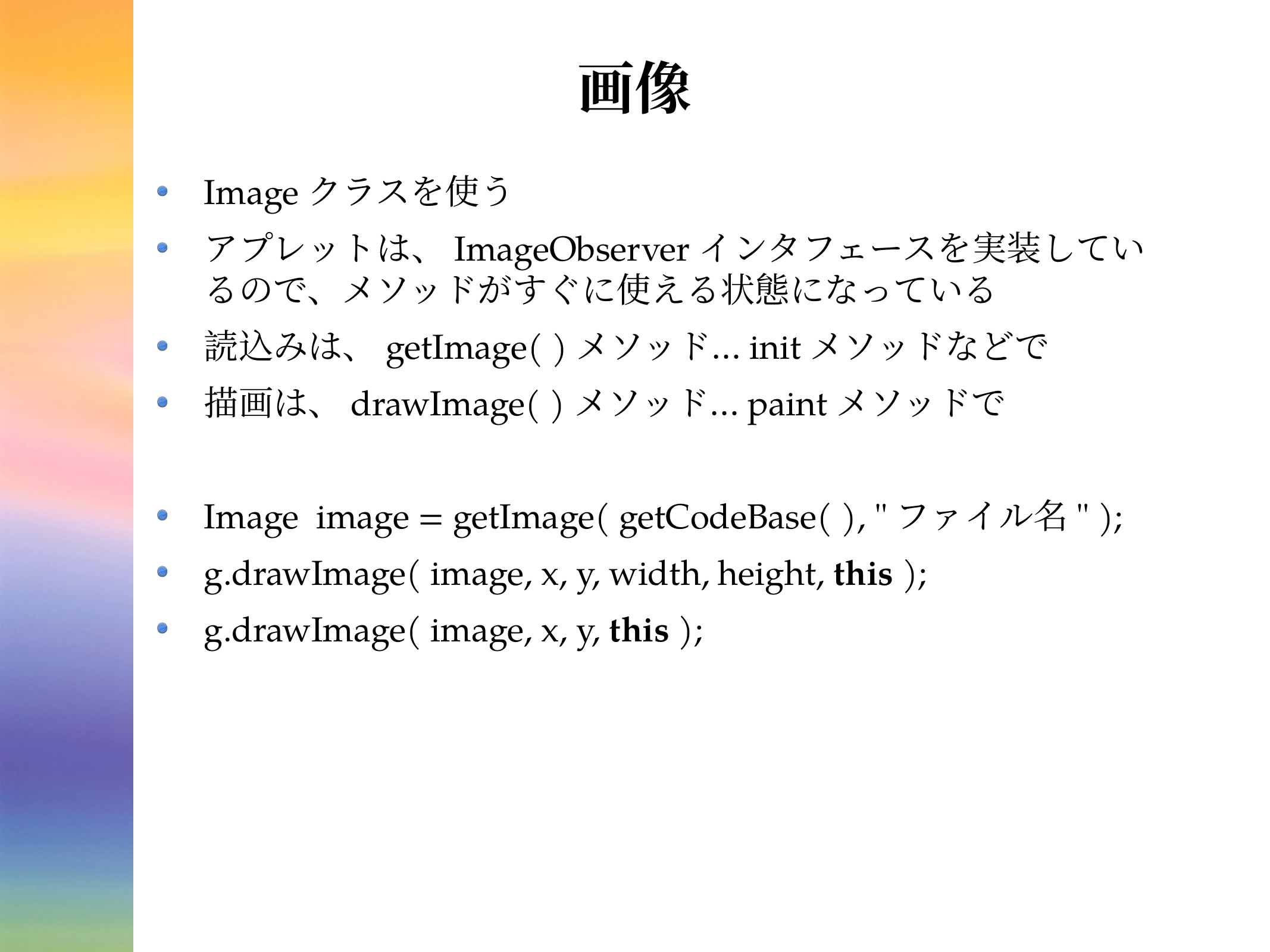

# 画像
Imageクラスを使う
アプレットは、ImageObserverインタフェースを実装しているので、メソッドがすぐに使える状態になっている
読込みは、getImage( )メソッド…initメソッドなどで
描画は、drawImage( )メソッド…paintメソッドで

Image  image = getImage( getCodeBase( ), "ファイル名" );
g.drawImage( image, x, y, width, height, this );
g.drawImage( image, x, y, this );